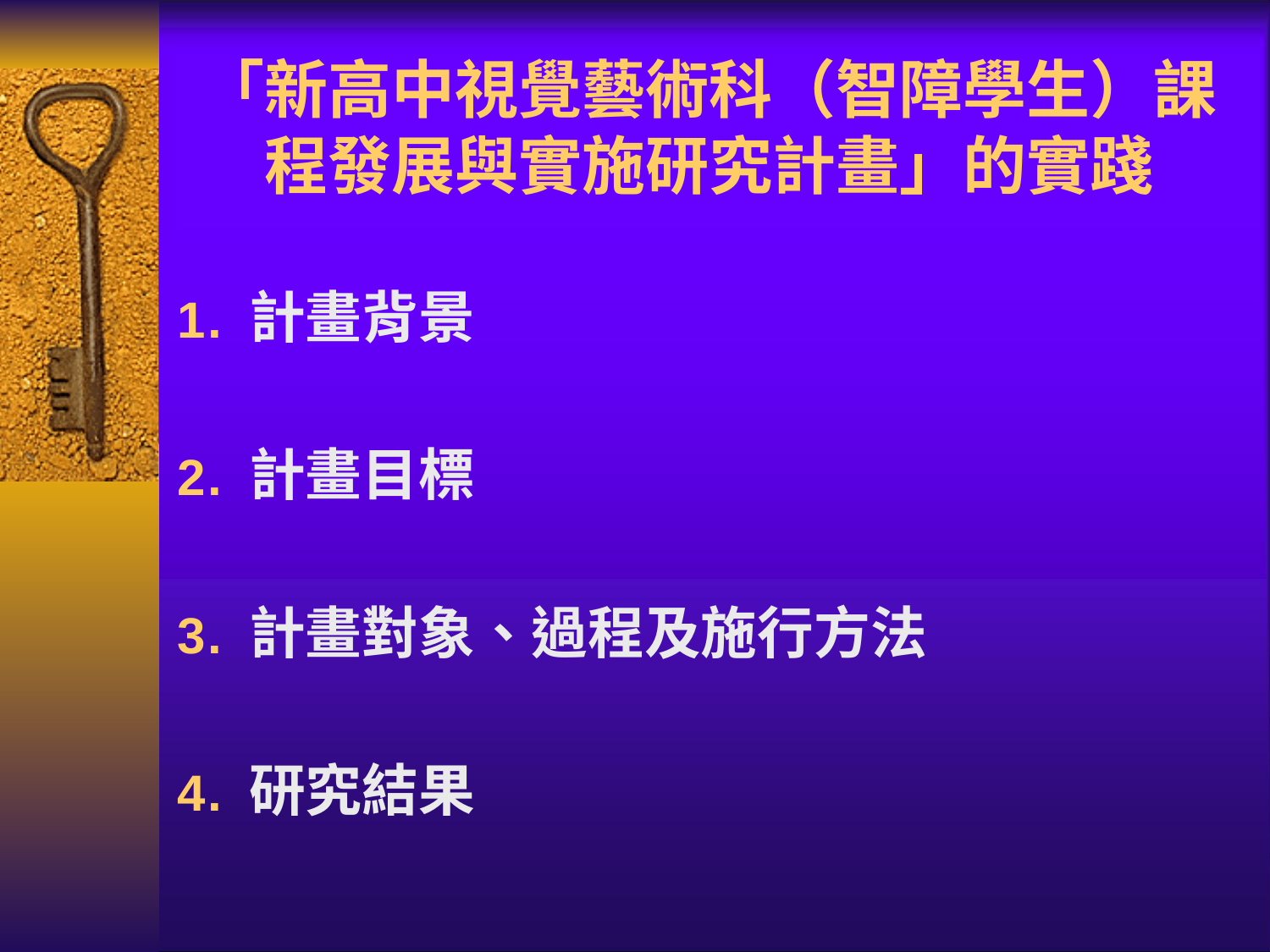

# 「新高中視覺藝術科（智障學生）課程發展與實施研究計畫」的實踐

計畫背景

計畫目標

計畫對象、過程及施行方法

研究結果